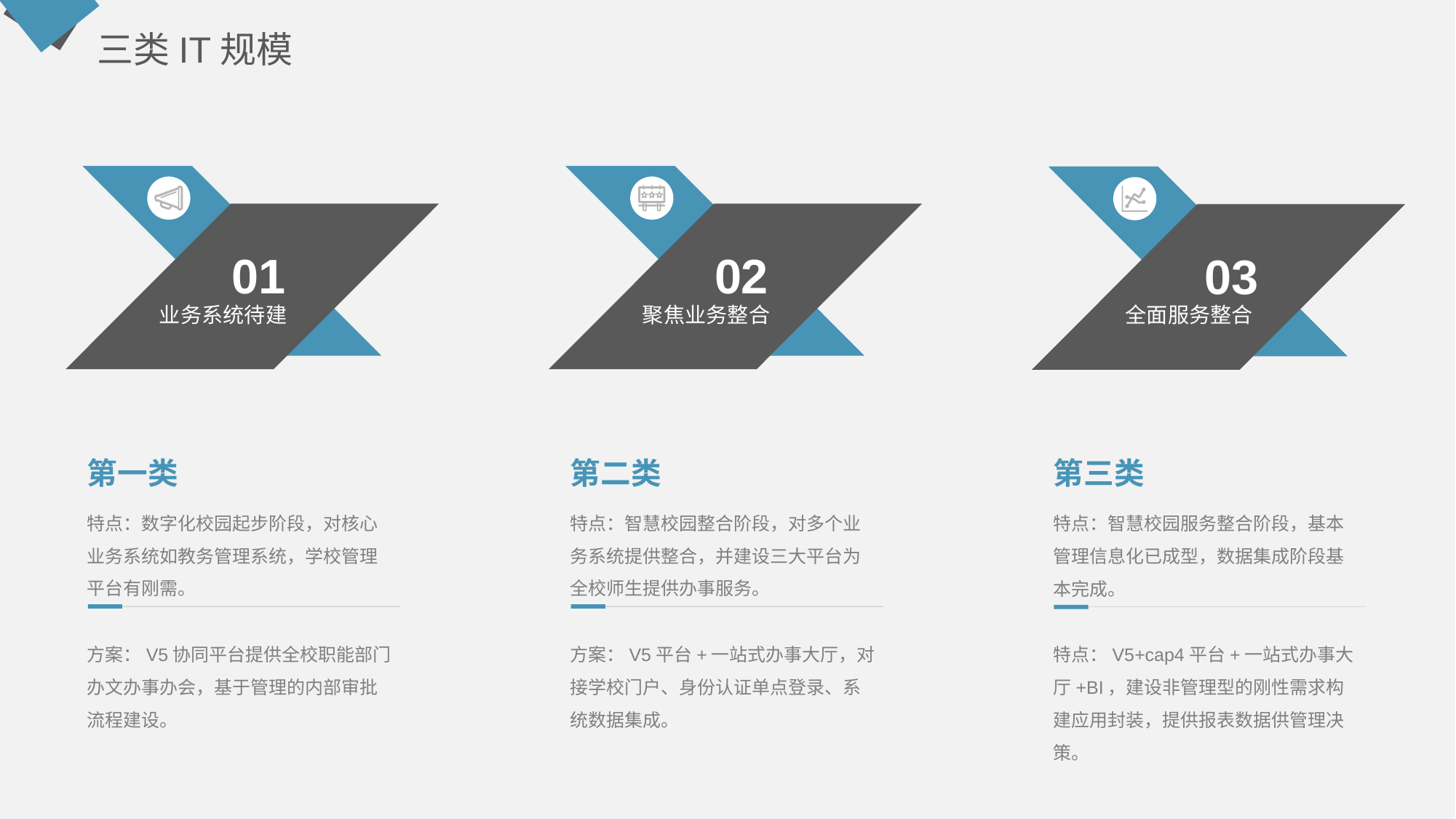

三类IT规模

01
02
03
业务系统待建
聚焦业务整合
全面服务整合
第一类
第二类
第三类
特点：数字化校园起步阶段，对核心业务系统如教务管理系统，学校管理平台有刚需。
特点：智慧校园整合阶段，对多个业务系统提供整合，并建设三大平台为全校师生提供办事服务。
特点：智慧校园服务整合阶段，基本管理信息化已成型，数据集成阶段基本完成。

方案：V5协同平台提供全校职能部门办文办事办会，基于管理的内部审批流程建设。
方案：V5平台+一站式办事大厅，对接学校门户、身份认证单点登录、系统数据集成。
特点：V5+cap4平台+一站式办事大厅+BI，建设非管理型的刚性需求构建应用封装，提供报表数据供管理决策。